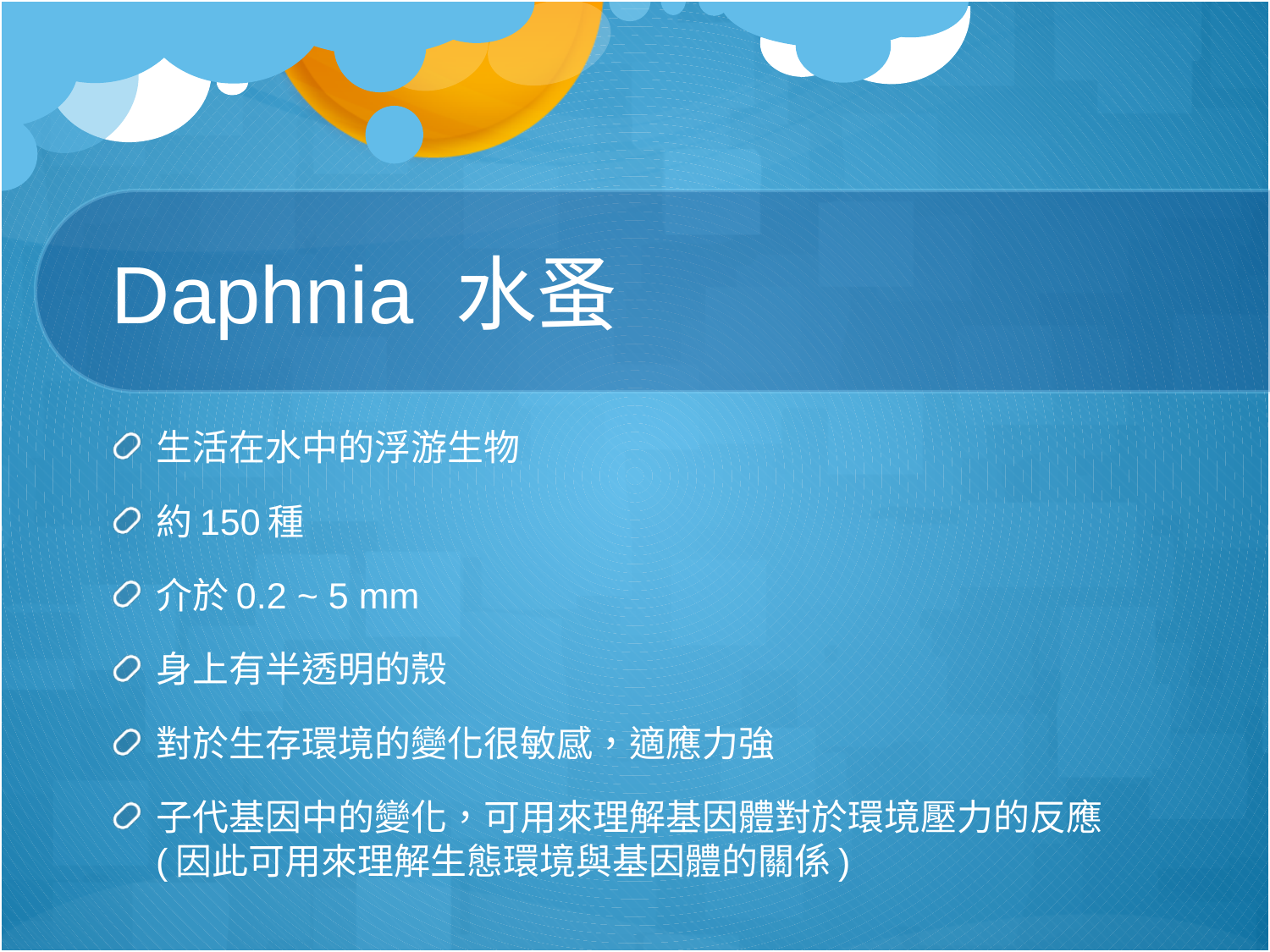

# Daphnia 水蚤
生活在水中的浮游生物
約150種
介於0.2 ~ 5 mm
身上有半透明的殼
對於生存環境的變化很敏感，適應力強
子代基因中的變化，可用來理解基因體對於環境壓力的反應(因此可用來理解生態環境與基因體的關係)